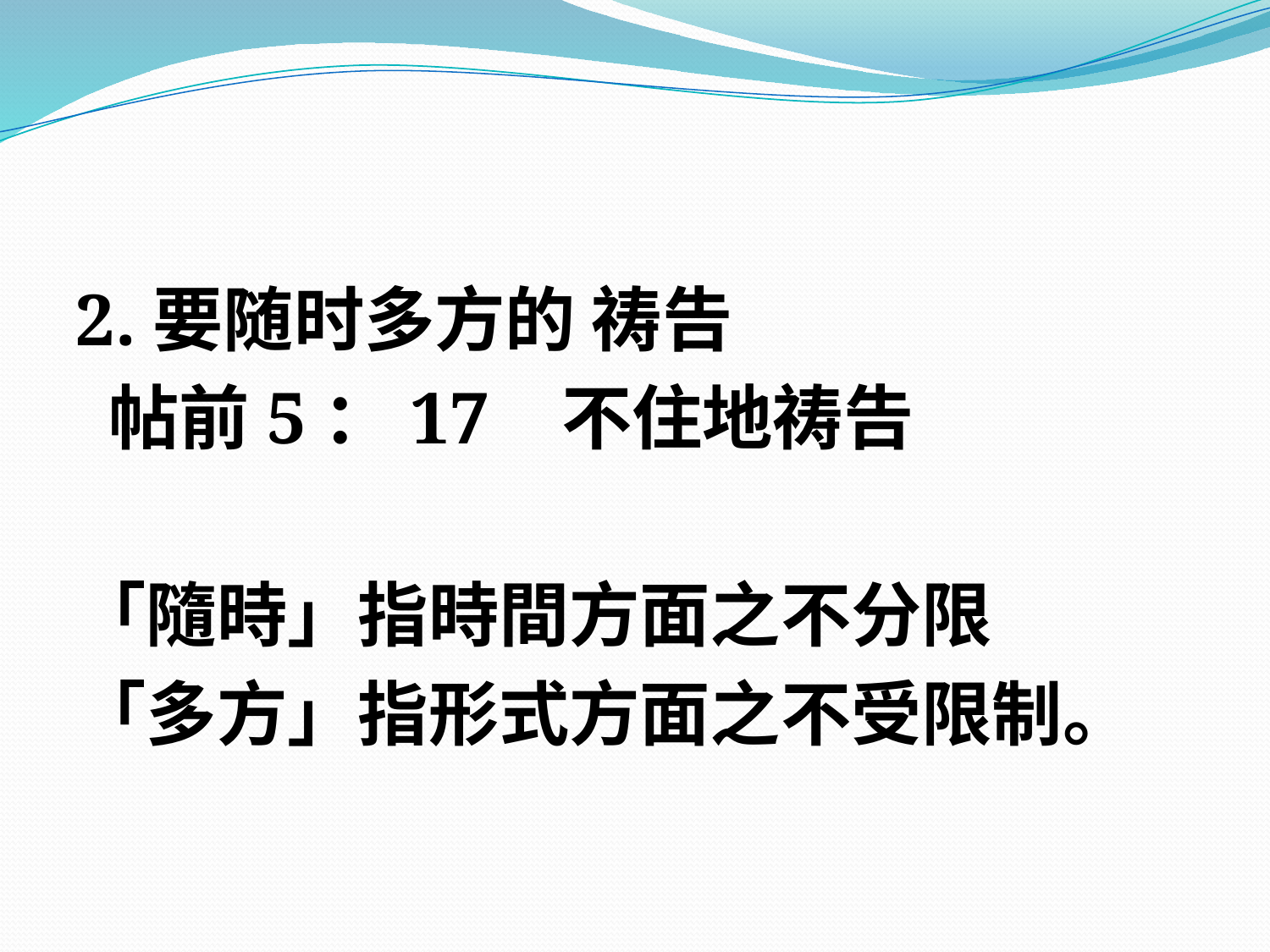

#
2.要随时多方的 祷告
 帖前5：17   不住地祷告

「隨時」指時間方面之不分限
「多方」指形式方面之不受限制。